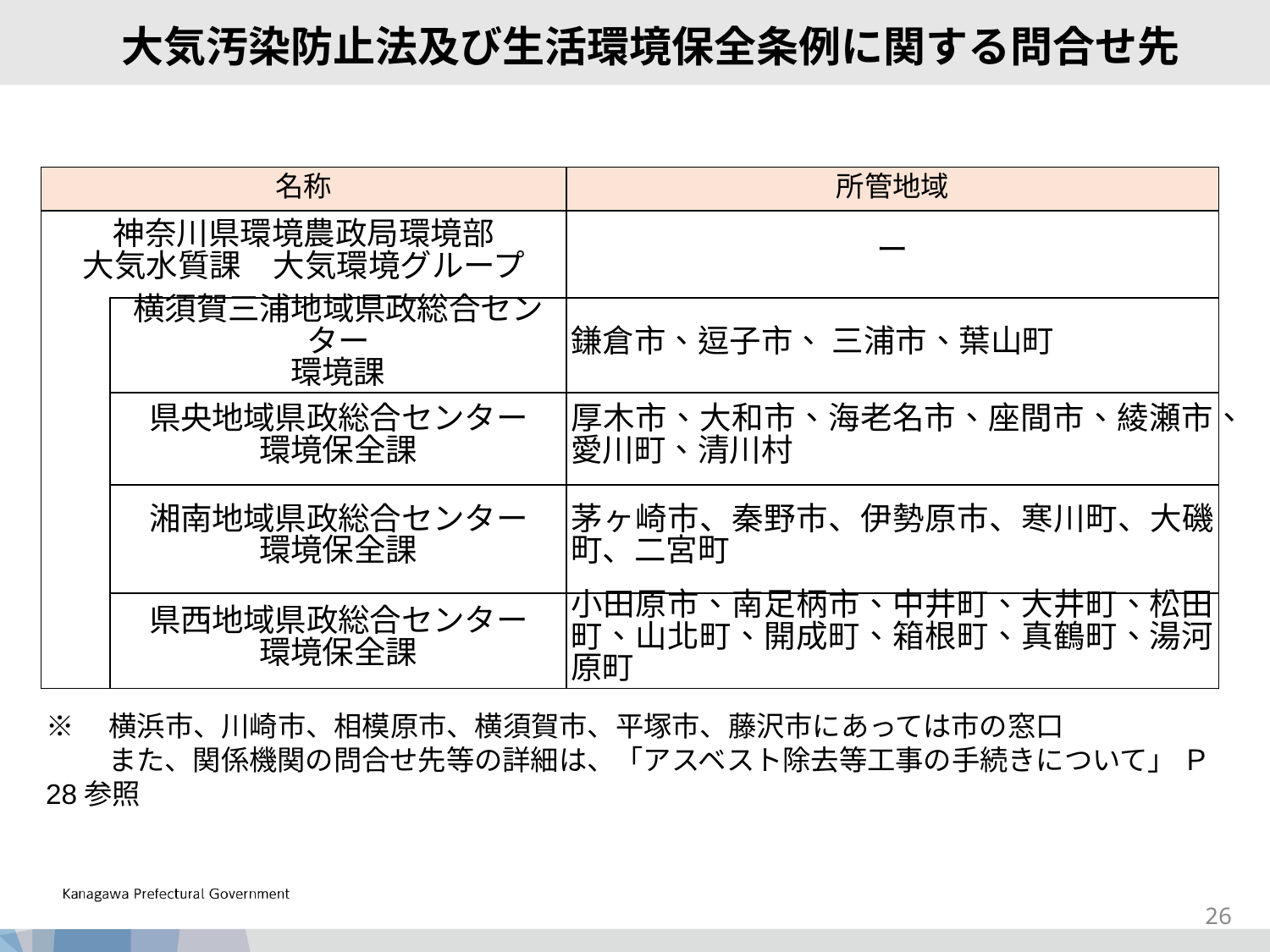

大気汚染防止法及び生活環境保全条例に関する問合せ先
| 名称 |  | 所管地域 |
| --- | --- | --- |
| 神奈川県環境農政局環境部 大気水質課　大気環境グループ |  | ー |
|  | 横須賀三浦地域県政総合センター 環境課 | 鎌倉市、逗子市、 三浦市、葉山町 |
|  | 県央地域県政総合センター 環境保全課 | 厚木市、大和市、海老名市、座間市、綾瀬市、愛川町、清川村 |
|  | 湘南地域県政総合センター 環境保全課 | 茅ヶ崎市、秦野市、伊勢原市、寒川町、大磯町、二宮町 |
|  | 県西地域県政総合センター 環境保全課 | 小田原市、南足柄市、中井町、大井町、松田町、山北町、開成町、箱根町、真鶴町、湯河原町 |
※　横浜市、川崎市、相模原市、横須賀市、平塚市、藤沢市にあっては市の窓口
　　 また、関係機関の問合せ先等の詳細は、「アスベスト除去等工事の手続きについて」 Ｐ28参照
26